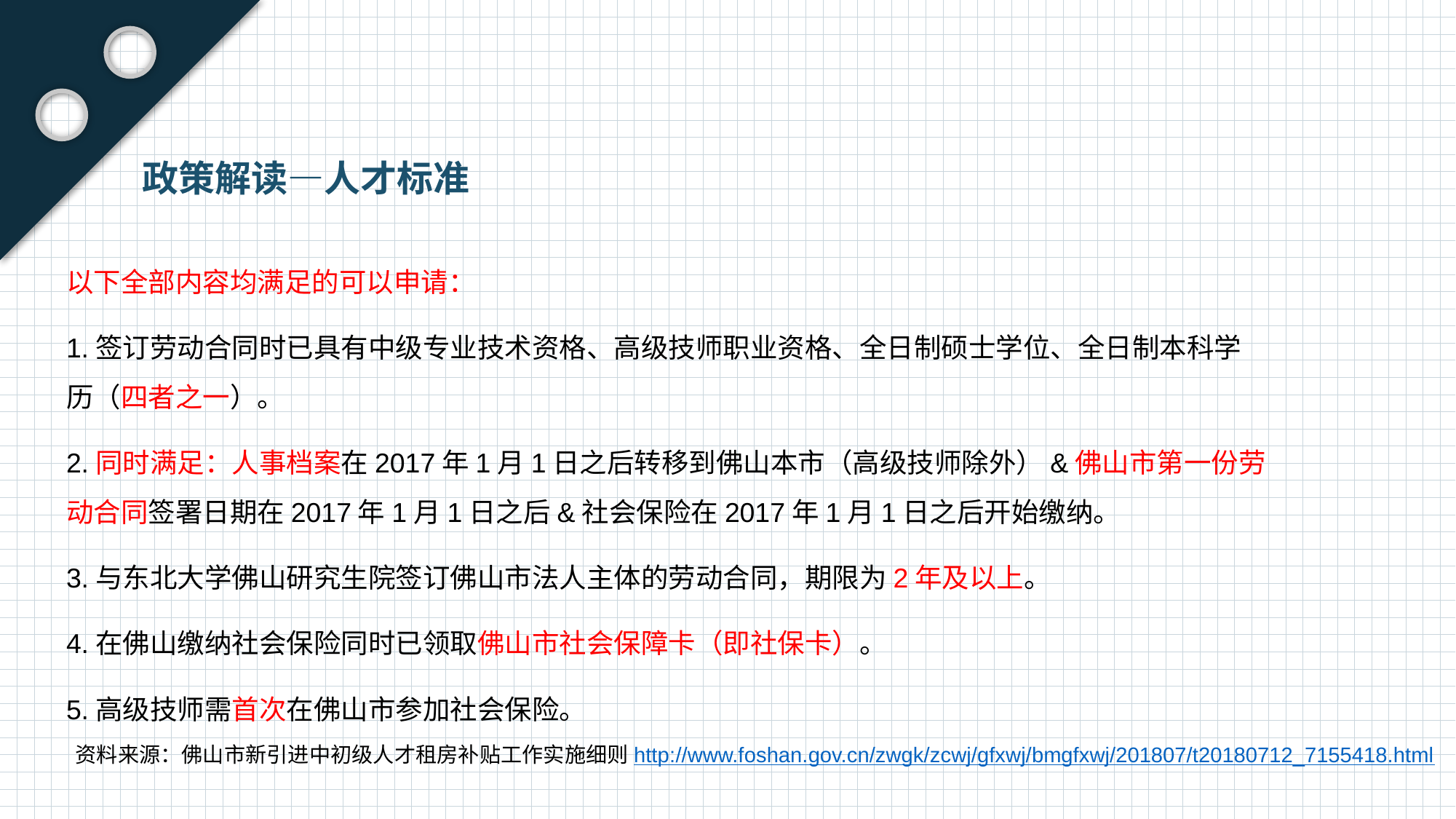

政策解读—人才标准
以下全部内容均满足的可以申请：
1.签订劳动合同时已具有中级专业技术资格、高级技师职业资格、全日制硕士学位、全日制本科学历（四者之一）。
2.同时满足：人事档案在2017年1月1日之后转移到佛山本市（高级技师除外）&佛山市第一份劳动合同签署日期在2017年1月1日之后&社会保险在2017年1月1日之后开始缴纳。
3.与东北大学佛山研究生院签订佛山市法人主体的劳动合同，期限为2年及以上。
4.在佛山缴纳社会保险同时已领取佛山市社会保障卡（即社保卡）。
5.高级技师需首次在佛山市参加社会保险。
资料来源：佛山市新引进中初级人才租房补贴工作实施细则http://www.foshan.gov.cn/zwgk/zcwj/gfxwj/bmgfxwj/201807/t20180712_7155418.html